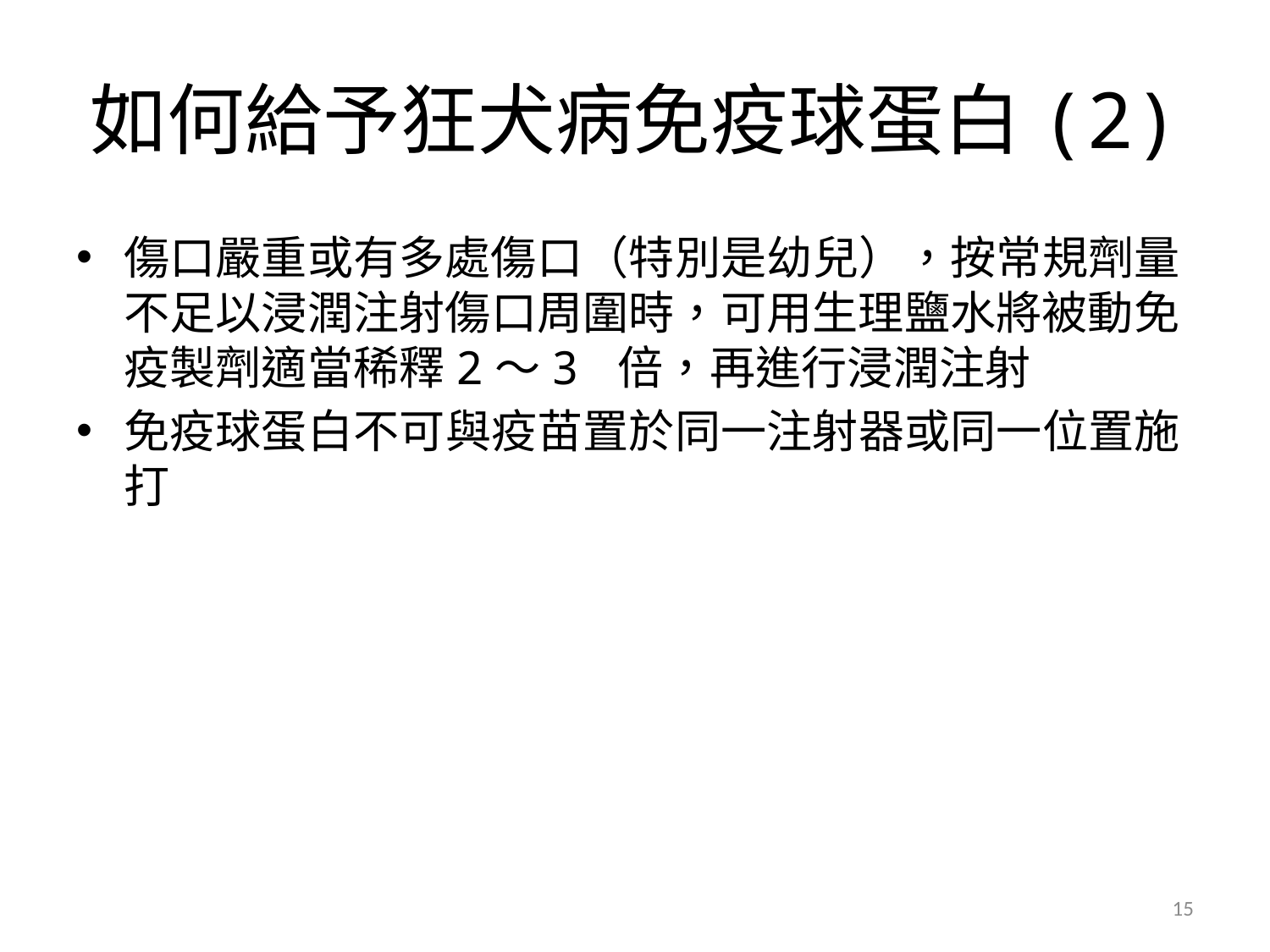

# 如何給予狂犬病免疫球蛋白(2)
傷口嚴重或有多處傷口（特別是幼兒），按常規劑量不足以浸潤注射傷口周圍時，可用生理鹽水將被動免疫製劑適當稀釋2～3 倍，再進行浸潤注射
免疫球蛋白不可與疫苗置於同一注射器或同一位置施打

15